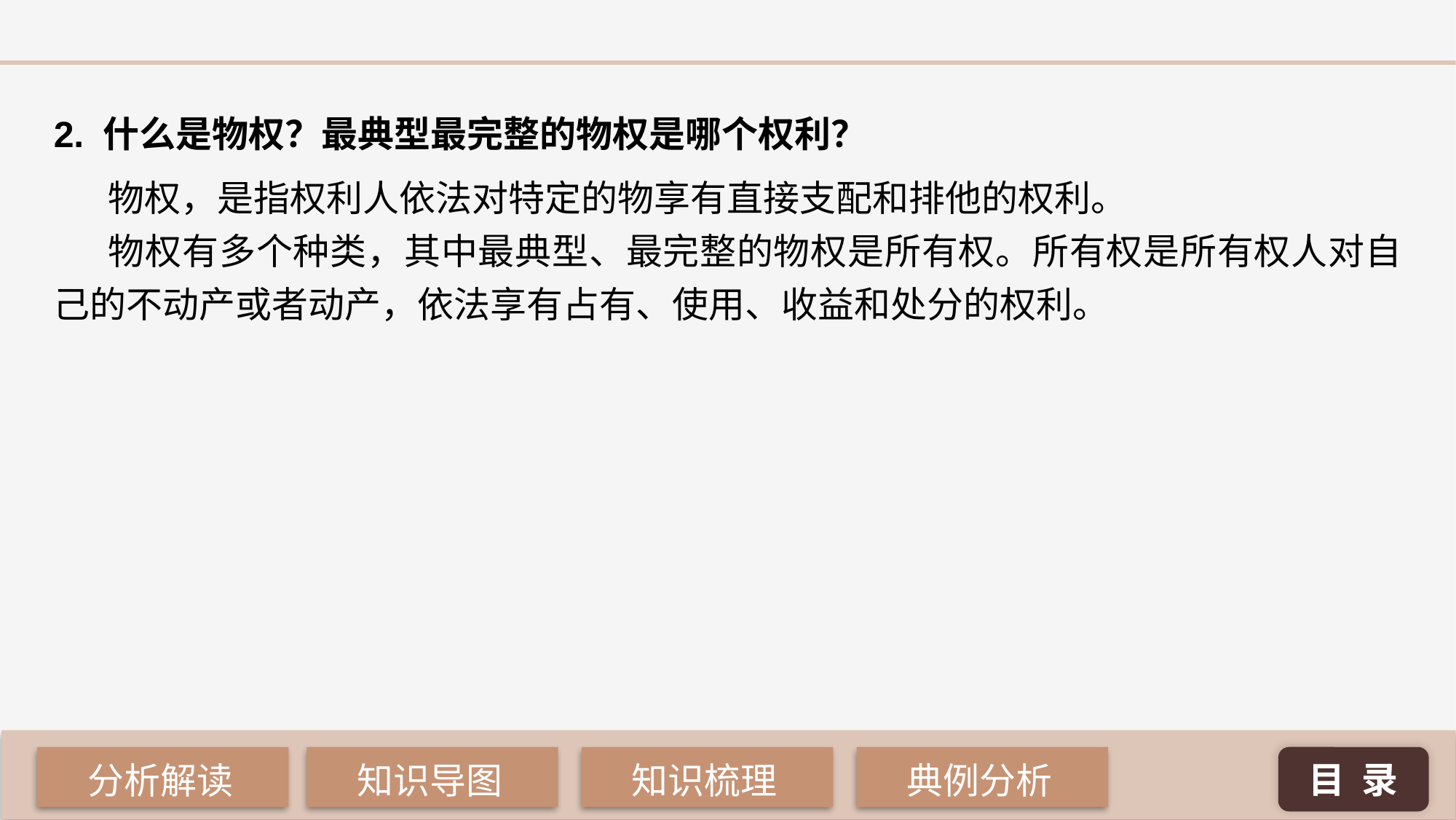

2. 什么是物权？最典型最完整的物权是哪个权利？
物权，是指权利人依法对特定的物享有直接支配和排他的权利。
物权有多个种类，其中最典型、最完整的物权是所有权。所有权是所有权人对自己的不动产或者动产，依法享有占有、使用、收益和处分的权利。